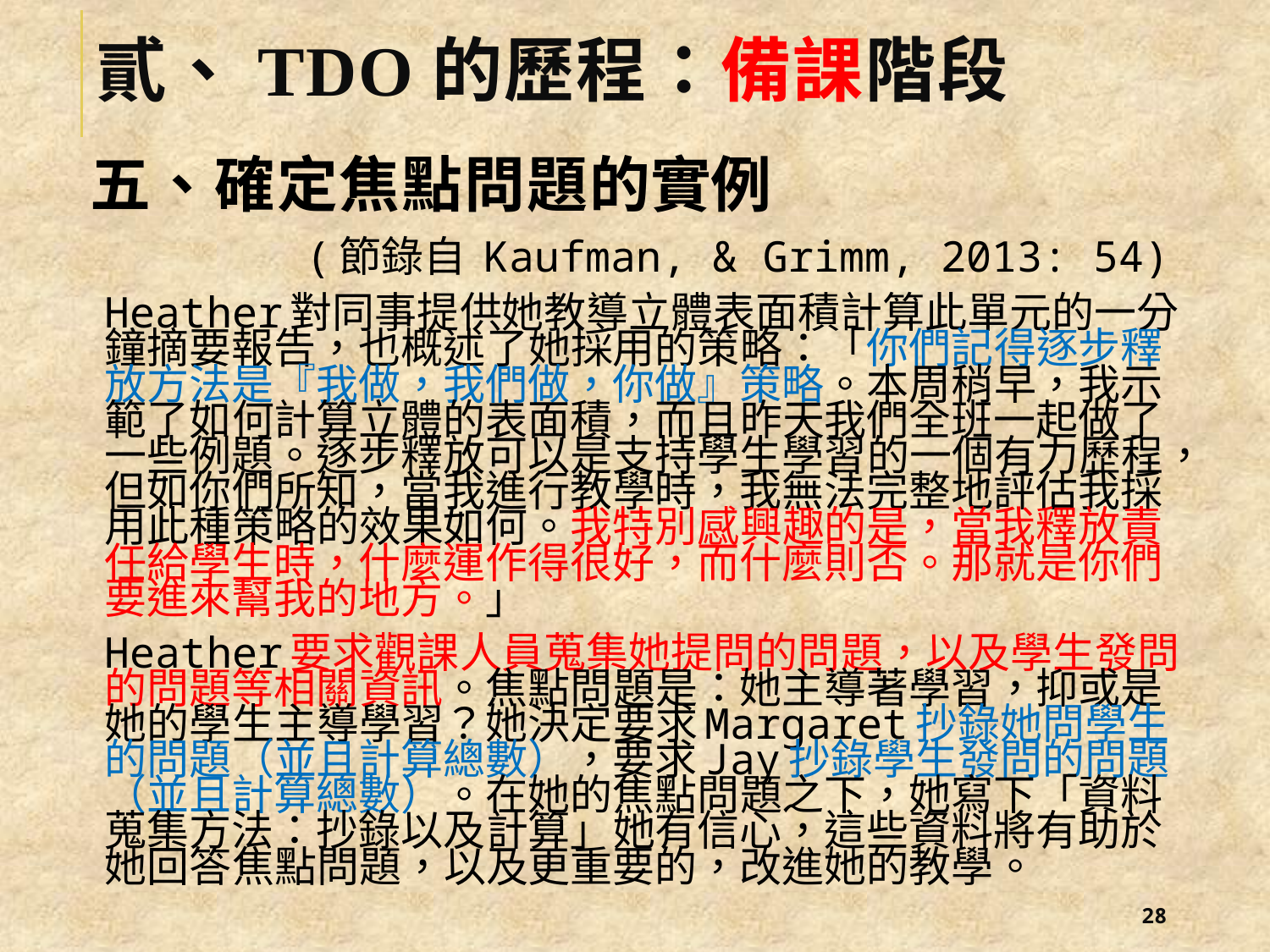

# 貳、TDO的歷程：備課階段
五、確定焦點問題的實例
               (節錄自 Kaufman, & Grimm, 2013: 54)
Heather對同事提供她教導立體表面積計算此單元的一分鐘摘要報告，也概述了她採用的策略：「你們記得逐步釋放方法是『我做，我們做，你做』策略。本周稍早，我示範了如何計算立體的表面積，而且昨天我們全班一起做了一些例題。逐步釋放可以是支持學生學習的一個有力歷程，但如你們所知，當我進行教學時，我無法完整地評估我採用此種策略的效果如何。我特別感興趣的是，當我釋放責任給學生時，什麼運作得很好，而什麼則否。那就是你們要進來幫我的地方。」
Heather要求觀課人員蒐集她提問的問題，以及學生發問的問題等相關資訊。焦點問題是：她主導著學習，抑或是她的學生主導學習？她決定要求Margaret抄錄她問學生的問題（並且計算總數），要求Jay抄錄學生發問的問題（並且計算總數）。在她的焦點問題之下，她寫下「資料蒐集方法：抄錄以及計算」她有信心，這些資料將有助於她回答焦點問題，以及更重要的，改進她的教學。

28